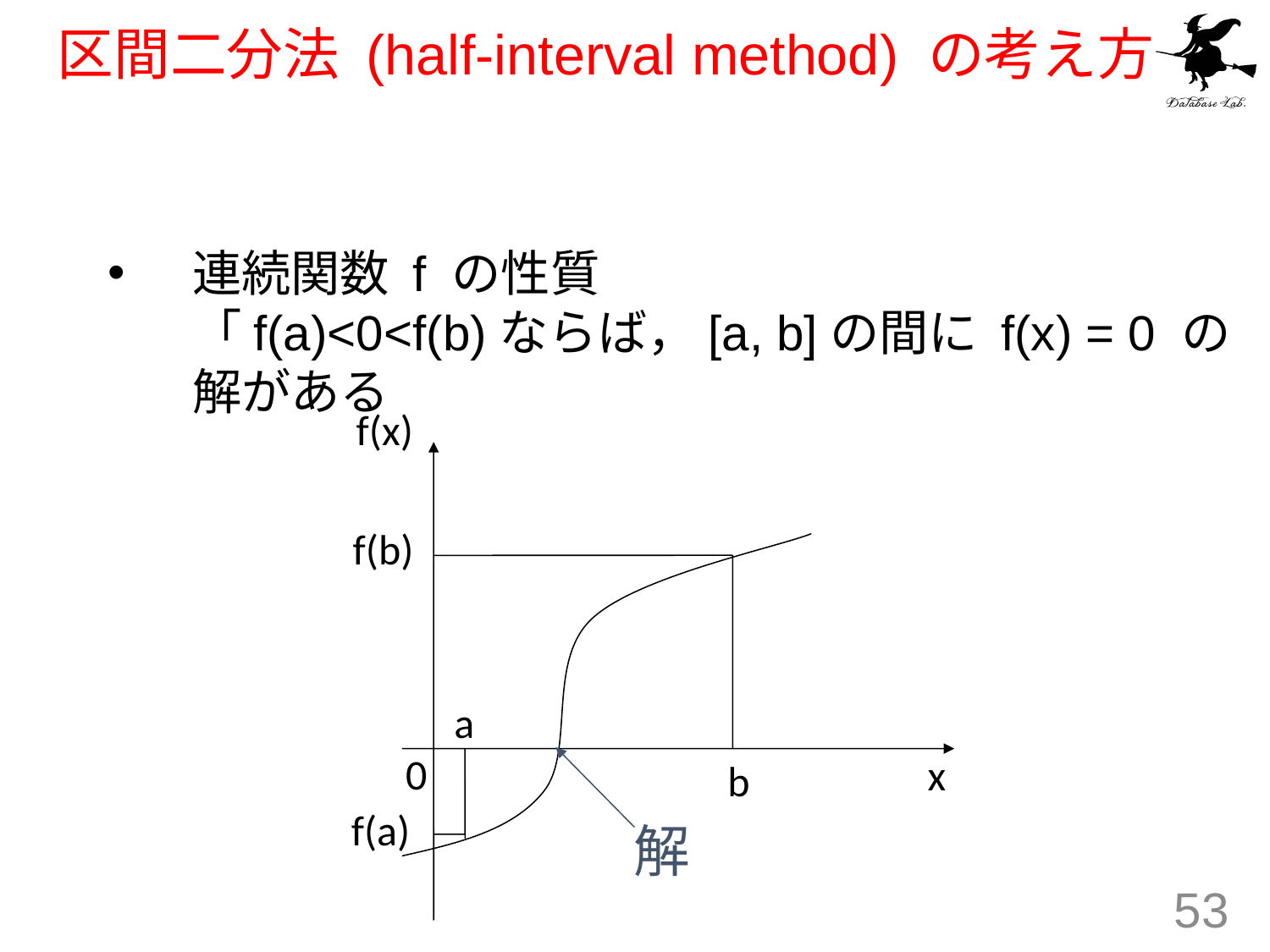

# 区間二分法 (half-interval method) の考え方
連続関数 f の性質
「f(a)<0<f(b)ならば，[a, b]の間に f(x) = 0 の解がある
f(x)

f(b)

a
0
x

b

f(a)
解

53